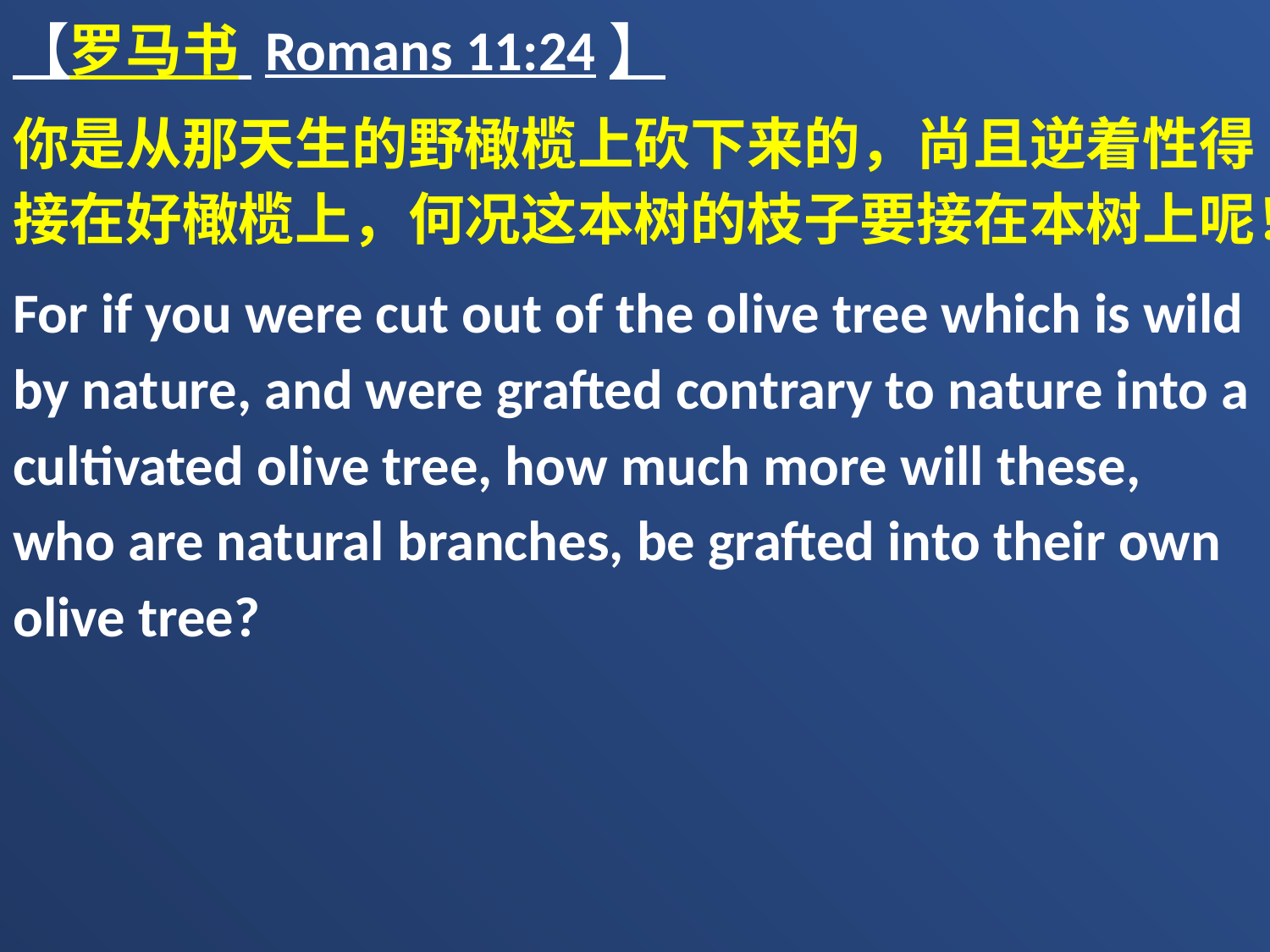

【罗马书 Romans 11:24】
你是从那天生的野橄榄上砍下来的，尚且逆着性得接在好橄榄上，何况这本树的枝子要接在本树上呢！
For if you were cut out of the olive tree which is wild by nature, and were grafted contrary to nature into a cultivated olive tree, how much more will these, who are natural branches, be grafted into their own olive tree?